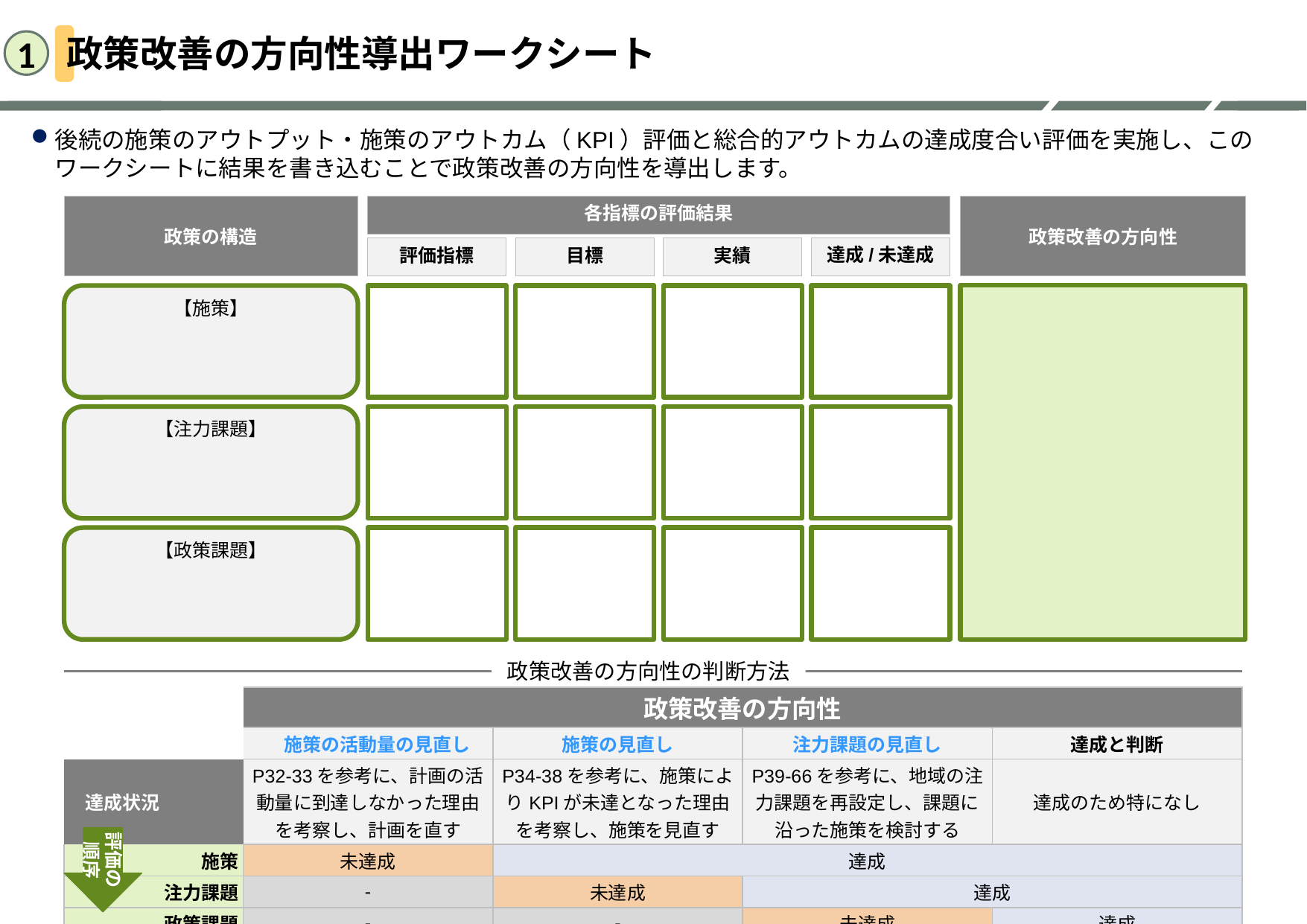

政策改善の方向性導出ワークシート
1
後続の施策のアウトプット・施策のアウトカム（KPI）評価と総合的アウトカムの達成度合い評価を実施し、このワークシートに結果を書き込むことで政策改善の方向性を導出します。
各指標の評価結果
政策改善の方向性
政策の構造
達成/未達成
評価指標
目標
実績

【施策】

【注力課題】
【政策課題】

政策改善の方向性の判断方法
|  | 政策改善の方向性 |  | 注力課題 | 施策 |
| --- | --- | --- | --- | --- |
|  | 施策の活動量の見直し | 施策の見直し | 注力課題の見直し | 達成と判断 |
| 達成状況 | P32-33を参考に、計画の活動量に到達しなかった理由を考察し、計画を直す | P34-38を参考に、施策によりKPIが未達となった理由を考察し、施策を見直す | P39-66を参考に、地域の注力課題を再設定し、課題に沿った施策を検討する | 達成のため特になし |
| 施策 | 未達成 | 達成 | 未達成 | 達成 |
| 注力課題 | - | 未達成 | 達成 |  |
| 政策課題 | - | - | 未達成 | 達成 |
評価の順序